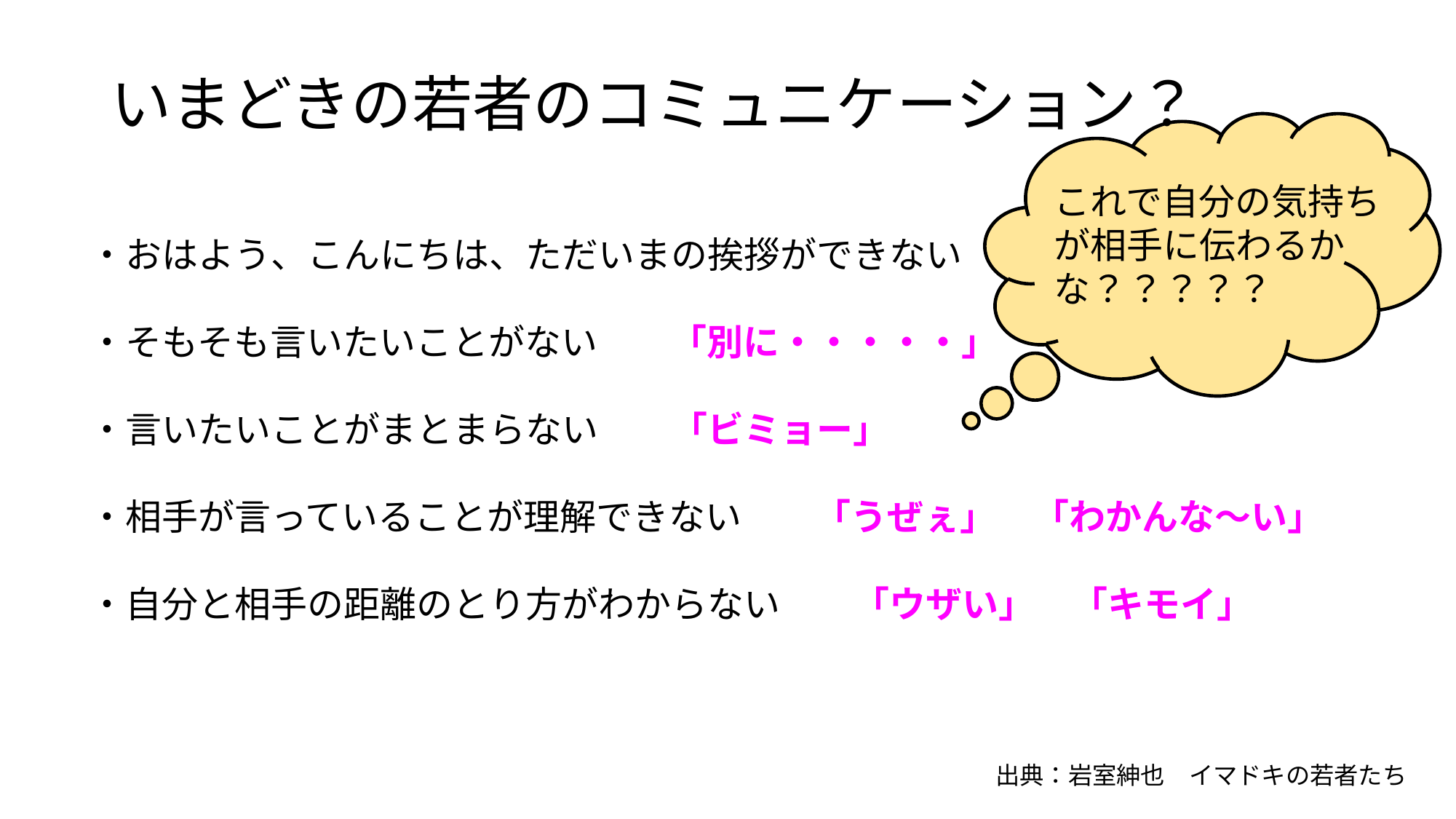

# いまどきの若者のコミュニケーション？

これで自分の気持ちが相手に伝わるかな？？？？？
・おはよう、こんにちは、ただいまの挨拶ができない

・そもそも言いたいことがない　　「別に・・・・・」

・言いたいことがまとまらない　　「ビミョー」

・相手が言っていることが理解できない　　「うぜぇ」　「わかんな～い」

・自分と相手の距離のとり方がわからない　　「ウザい」　「キモイ」

出典：岩室紳也　イマドキの若者たち